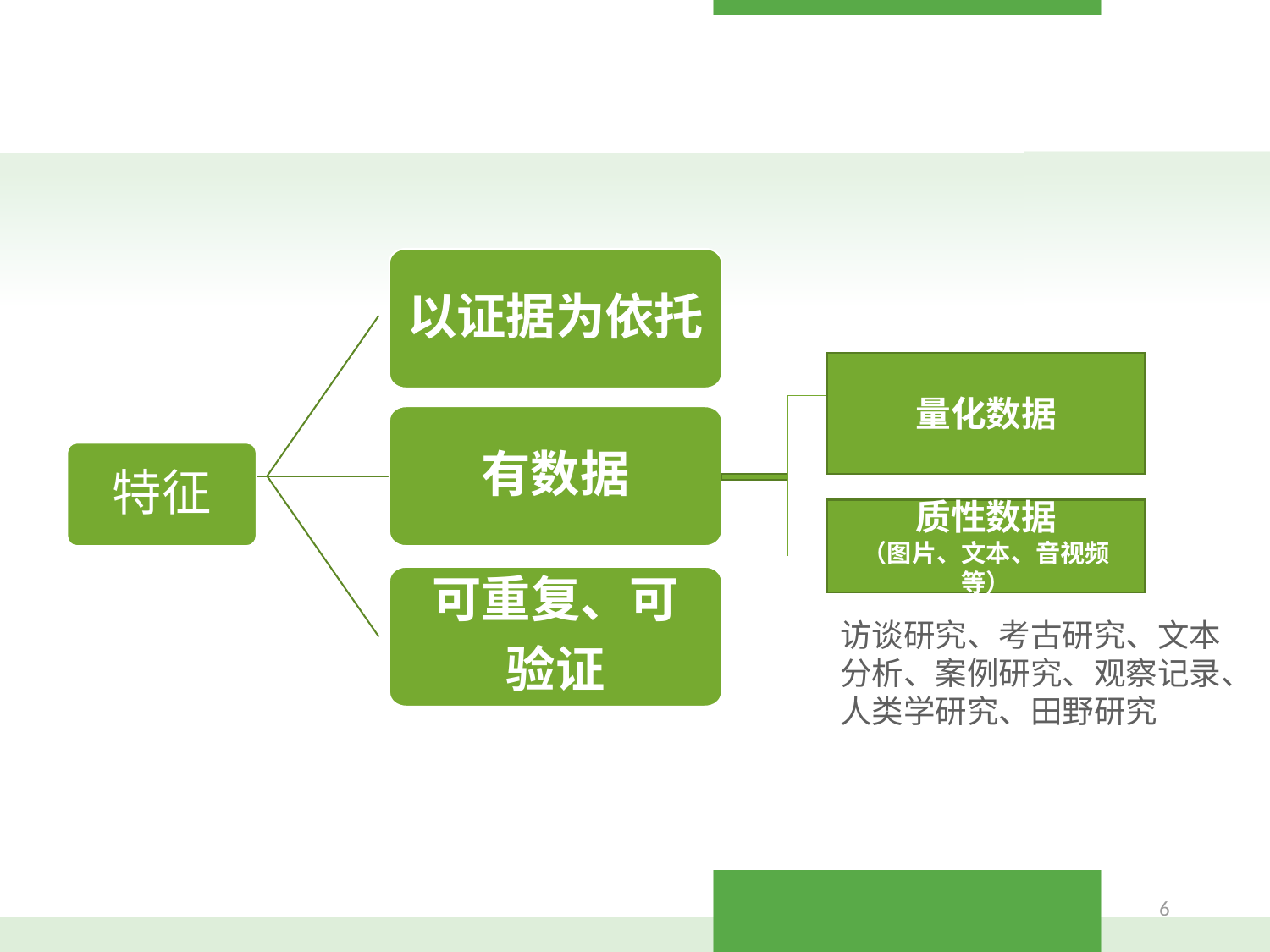

#
以证据为依托

有数据
特征

可重复、可
验证
量化数据

质性数据
（图片、文本、音视频等）
访谈研究、考古研究、文本分析、案例研究、观察记录、人类学研究、田野研究

6